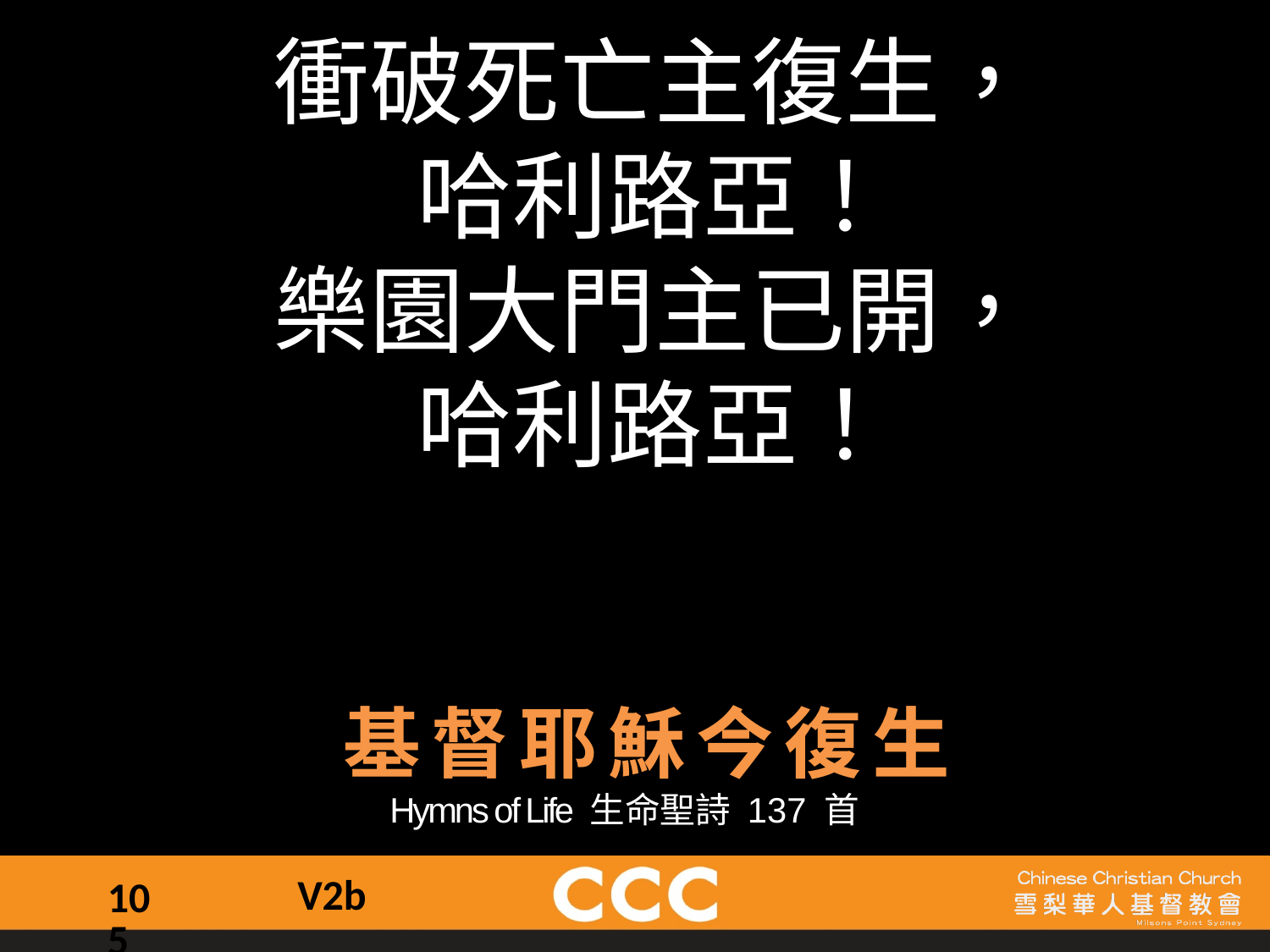

衝破死亡主復生，
哈利路亞！
樂園大門主已開，
哈利路亞！
基督耶穌今復生
Hymns of Life 生命聖詩 137 首
V2b
105